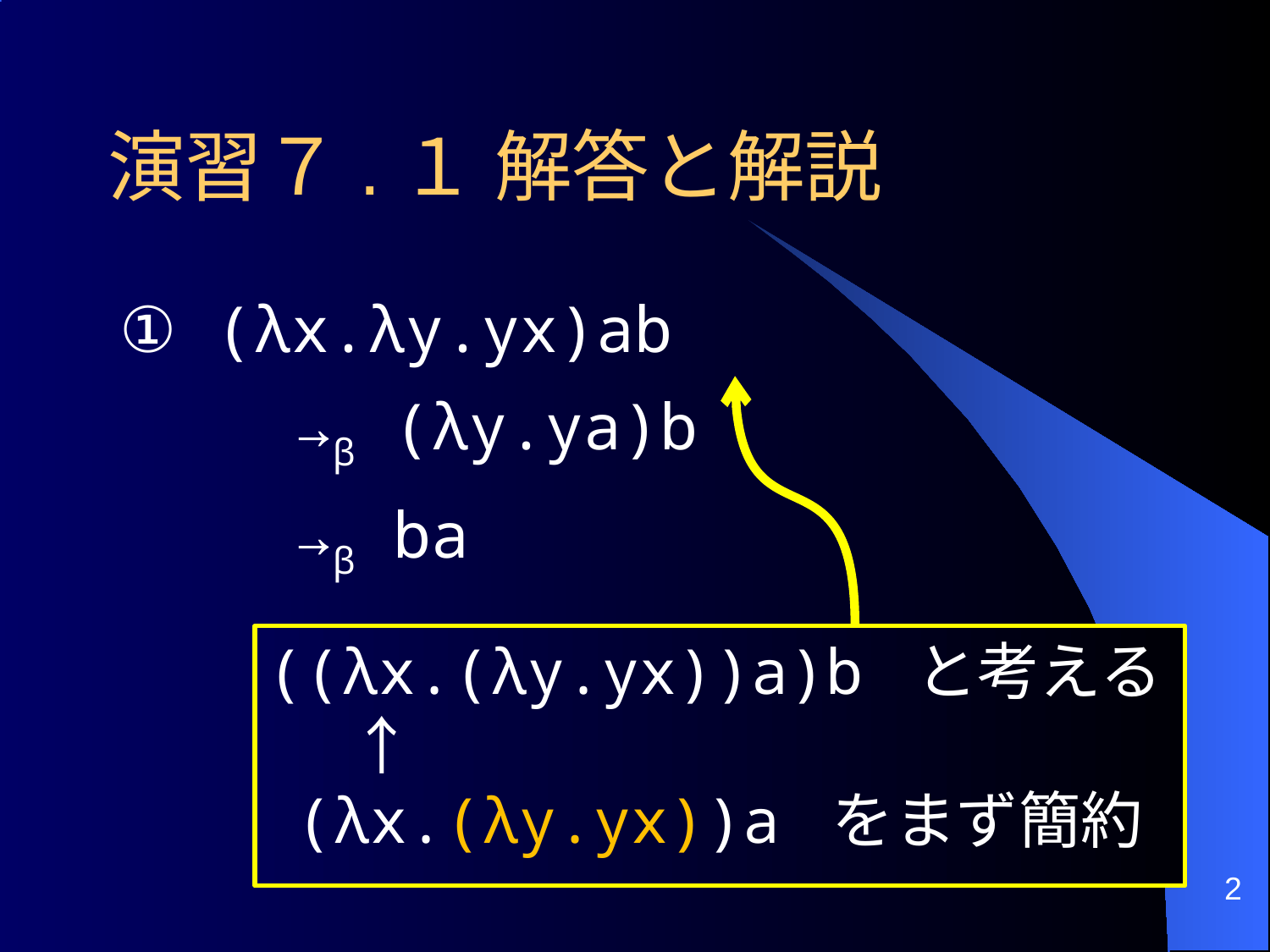

# 演習７.１ 解答と解説
① (λx.λy.yx)ab
		→β (λy.ya)b
		→β ba
((λx.(λy.yx))a)b と考える
      ↑
 (λx.(λy.yx))a をまず簡約
2